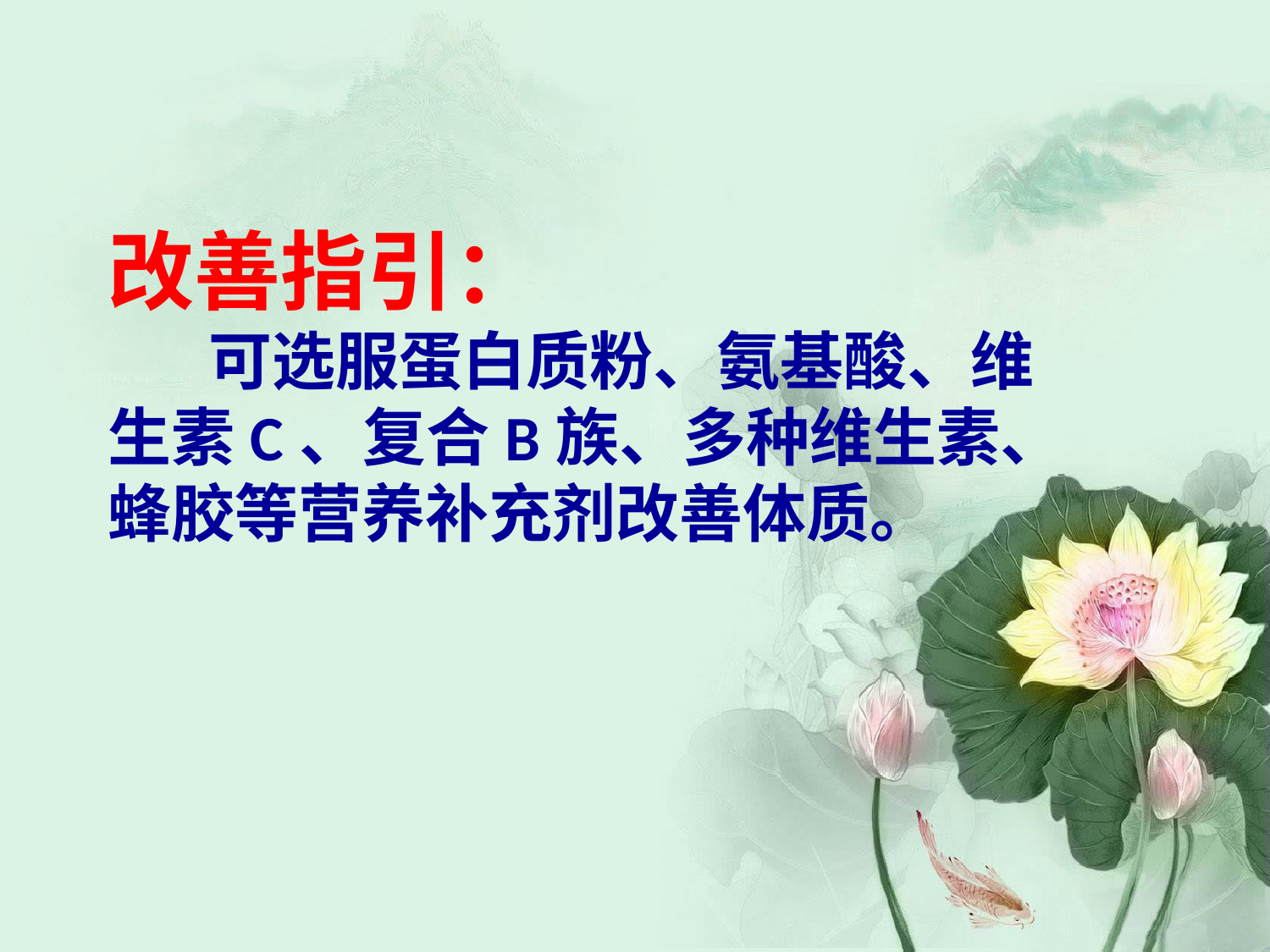

# 改善指引： 可选服蛋白质粉、氨基酸、维生素C、复合B族、多种维生素、蜂胶等营养补充剂改善体质。